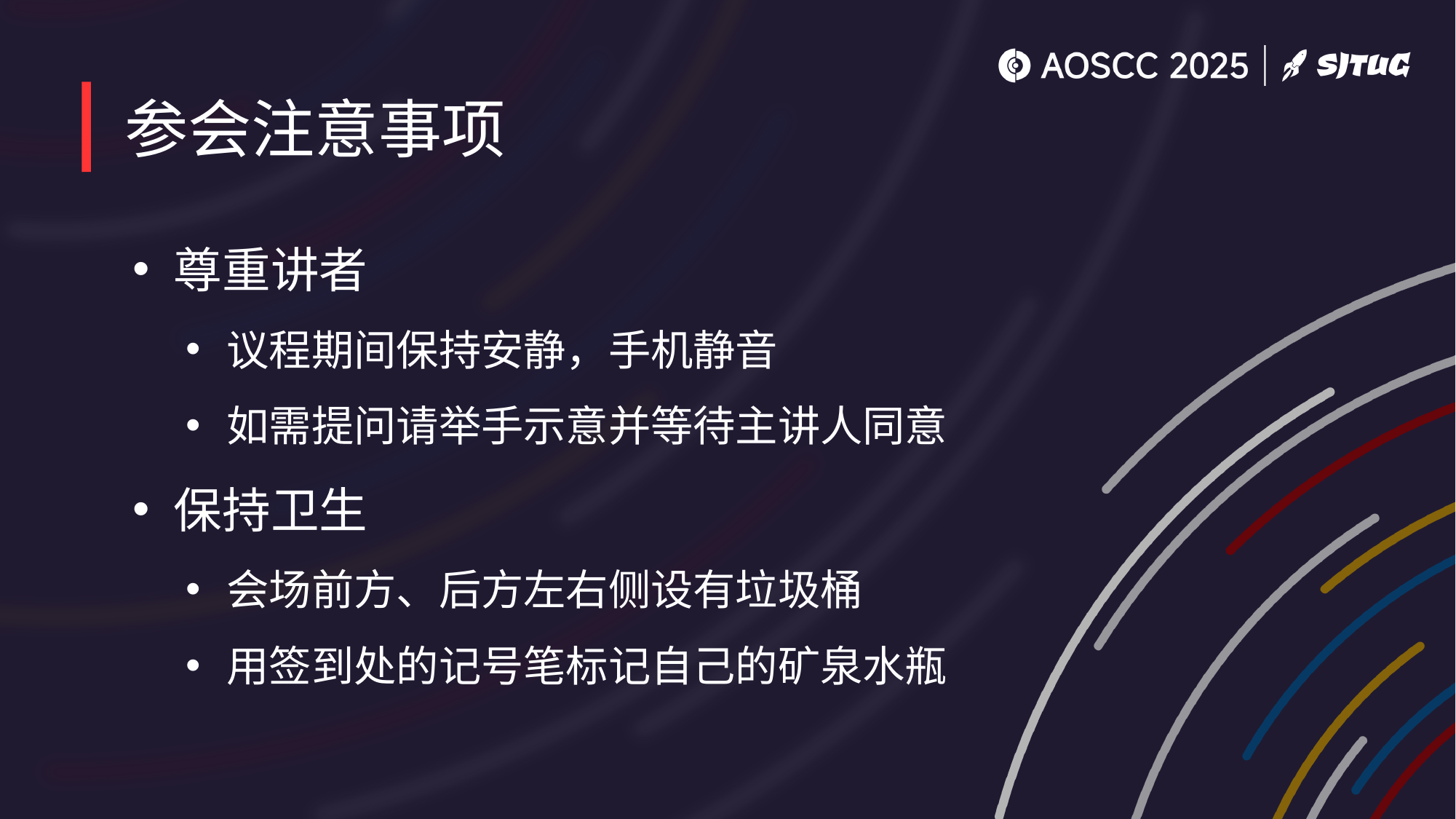

# 参会注意事项
尊重讲者
议程期间保持安静，手机静音
如需提问请举手示意并等待主讲人同意
保持卫生
会场前方、后方左右侧设有垃圾桶
用签到处的记号笔标记自己的矿泉水瓶